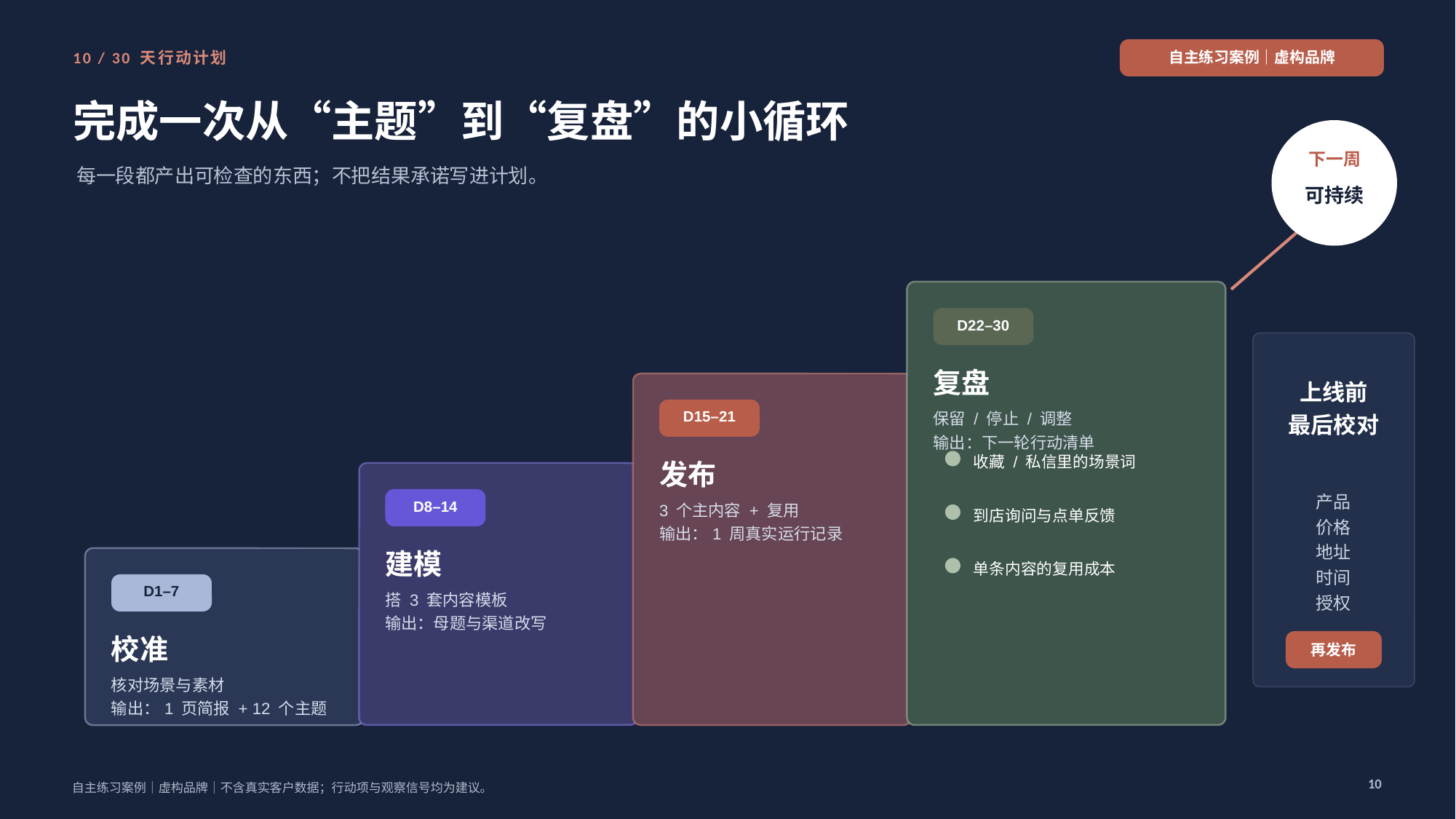

自主练习案例｜虚构品牌
10 / 30 天行动计划
完成一次从“主题”到“复盘”的小循环

下一周
每一段都产出可检查的东西；不把结果承诺写进计划。
可持续

D22–30

复盘
上线前
最后校对

D15–21
保留 / 停止 / 调整
输出：下一轮行动清单
收藏 / 私信里的场景词

发布

产品
价格
地址
时间
授权

D8–14
3 个主内容 + 复用
输出：1 周真实运行记录
到店询问与点单反馈

建模

单条内容的复用成本

D1–7
搭 3 套内容模板
输出：母题与渠道改写
校准

再发布
核对场景与素材
输出：1 页简报 + 12 个主题
10
自主练习案例｜虚构品牌｜不含真实客户数据；行动项与观察信号均为建议。